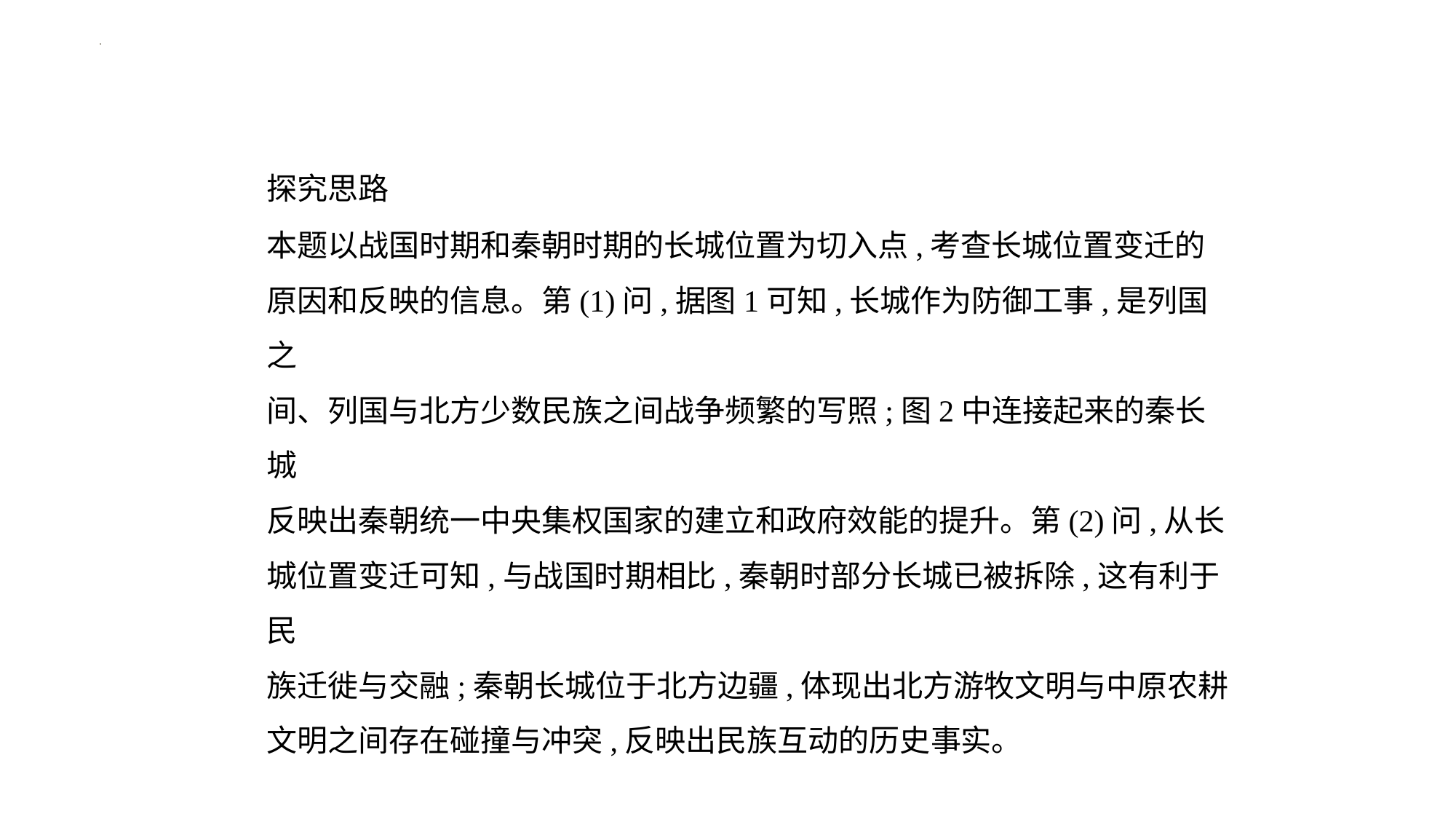

探究思路
本题以战国时期和秦朝时期的长城位置为切入点,考查长城位置变迁的
原因和反映的信息。第(1)问,据图1可知,长城作为防御工事,是列国之
间、列国与北方少数民族之间战争频繁的写照;图2中连接起来的秦长城
反映出秦朝统一中央集权国家的建立和政府效能的提升。第(2)问,从长
城位置变迁可知,与战国时期相比,秦朝时部分长城已被拆除,这有利于民
族迁徙与交融;秦朝长城位于北方边疆,体现出北方游牧文明与中原农耕
文明之间存在碰撞与冲突,反映出民族互动的历史事实。